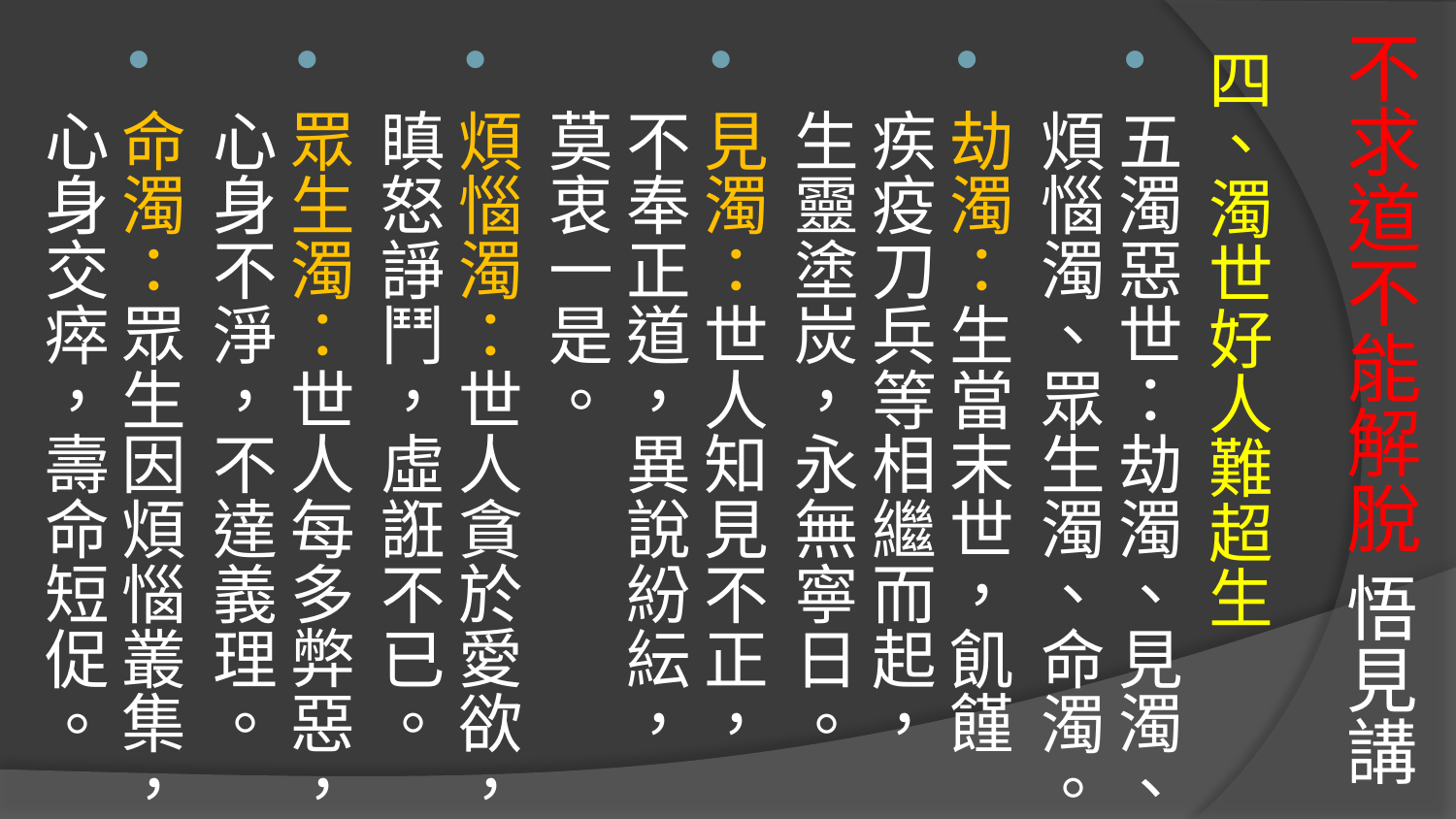

# 不求道不能解脫 悟見講
四、濁世好人難超生
五濁惡世：劫濁、見濁、煩惱濁、眾生濁、命濁。
劫濁：生當末世，飢饉疾疫刀兵等相繼而起，生靈塗炭，永無寧日。
見濁：世人知見不正，不奉正道，異說紛紜，莫衷一是。
煩惱濁：世人貪於愛欲，瞋怒諍鬥，虛誑不已。
眾生濁：世人每多弊惡，心身不淨，不達義理。
命濁：眾生因煩惱叢集，心身交瘁，壽命短促。